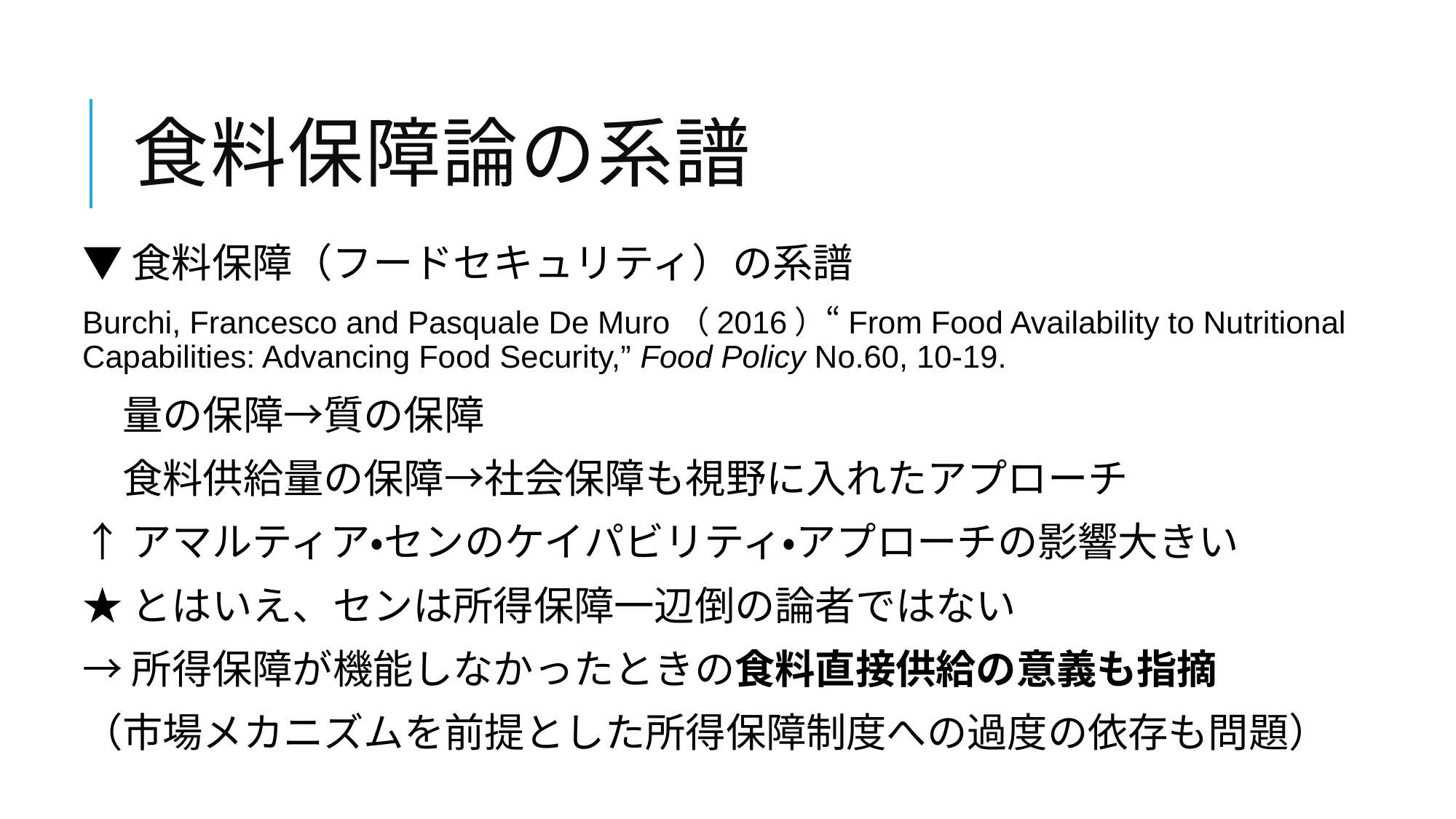

# 食料保障論の系譜
▼食料保障（フードセキュリティ）の系譜
Burchi, Francesco and Pasquale De Muro（2016）“From Food Availability to Nutritional Capabilities: Advancing Food Security,” Food Policy No.60, 10-19.
　量の保障→質の保障
　食料供給量の保障→社会保障も視野に入れたアプローチ
↑アマルティア・センのケイパビリティ・アプローチの影響大きい
★とはいえ、センは所得保障一辺倒の論者ではない
→所得保障が機能しなかったときの食料直接供給の意義も指摘
（市場メカニズムを前提とした所得保障制度への過度の依存も問題）